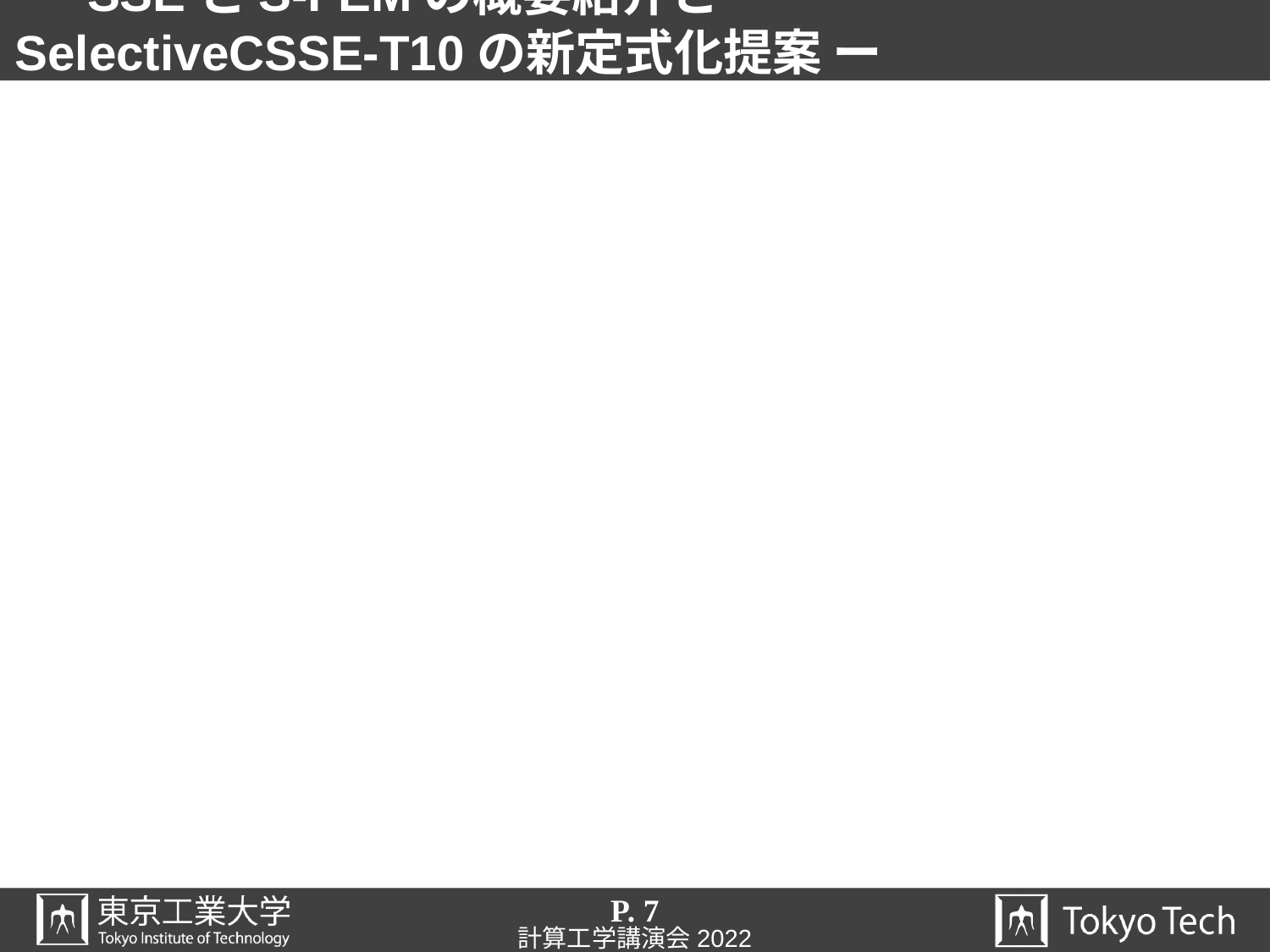

# 手法 ー SSEとS-FEMの概要紹介と SelectiveCSSE-T10の新定式化提案 ー
P. 7